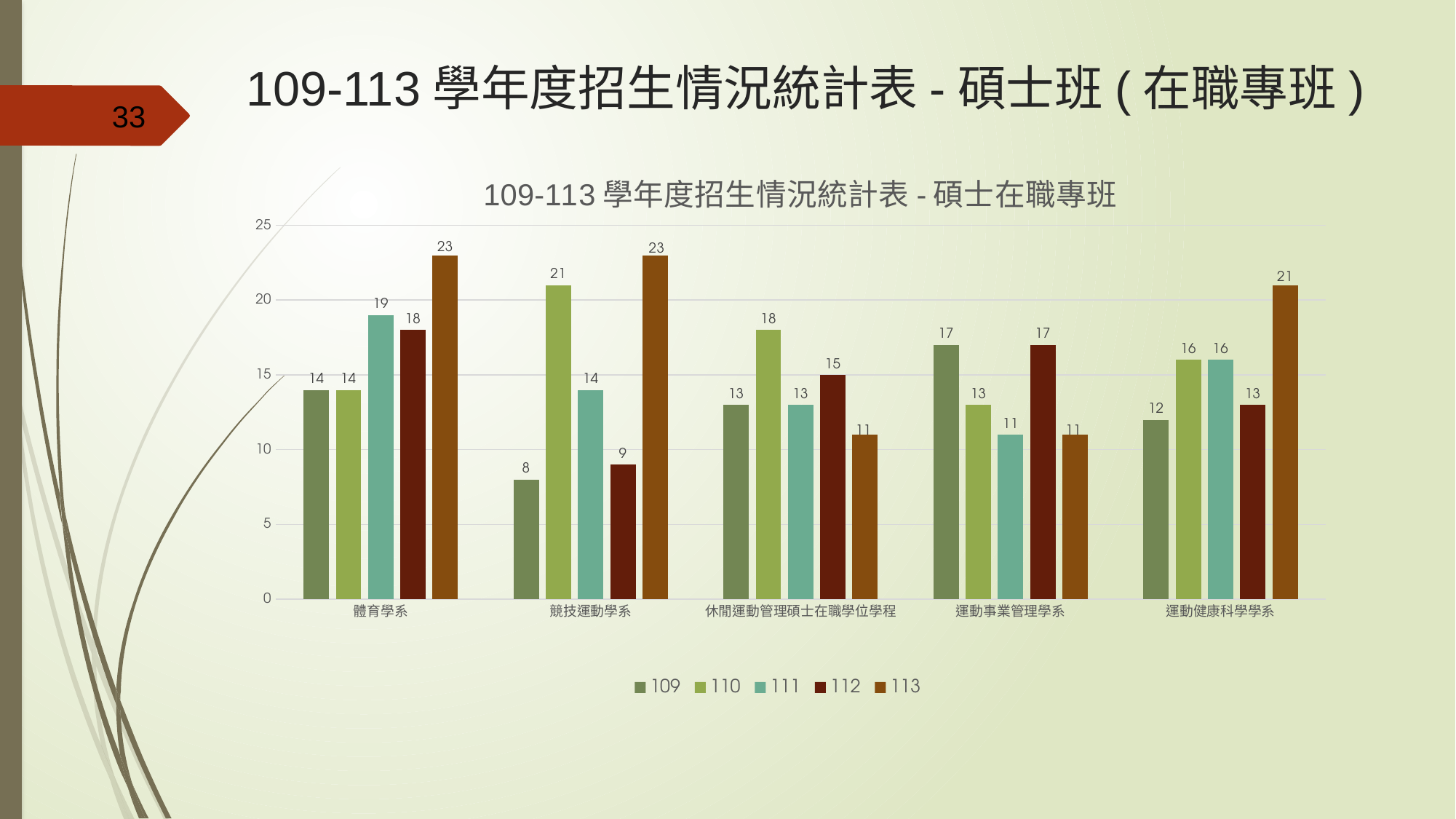

109-113學年度招生情況統計表-碩士班(在職專班)
33

### Chart: 109-113學年度招生情況統計表-碩士在職專班

| Category | 109 | 110 | 111 | 112 | 113 |
|---|---|---|---|---|---|
| 體育學系 | 14.0 | 14.0 | 19.0 | 18.0 | 23.0 |
| 競技運動學系 | 8.0 | 21.0 | 14.0 | 9.0 | 23.0 |
| 休閒運動管理碩士在職學位學程 | 13.0 | 18.0 | 13.0 | 15.0 | 11.0 |
| 運動事業管理學系 | 17.0 | 13.0 | 11.0 | 17.0 | 11.0 |
| 運動健康科學學系 | 12.0 | 16.0 | 16.0 | 13.0 | 21.0 |